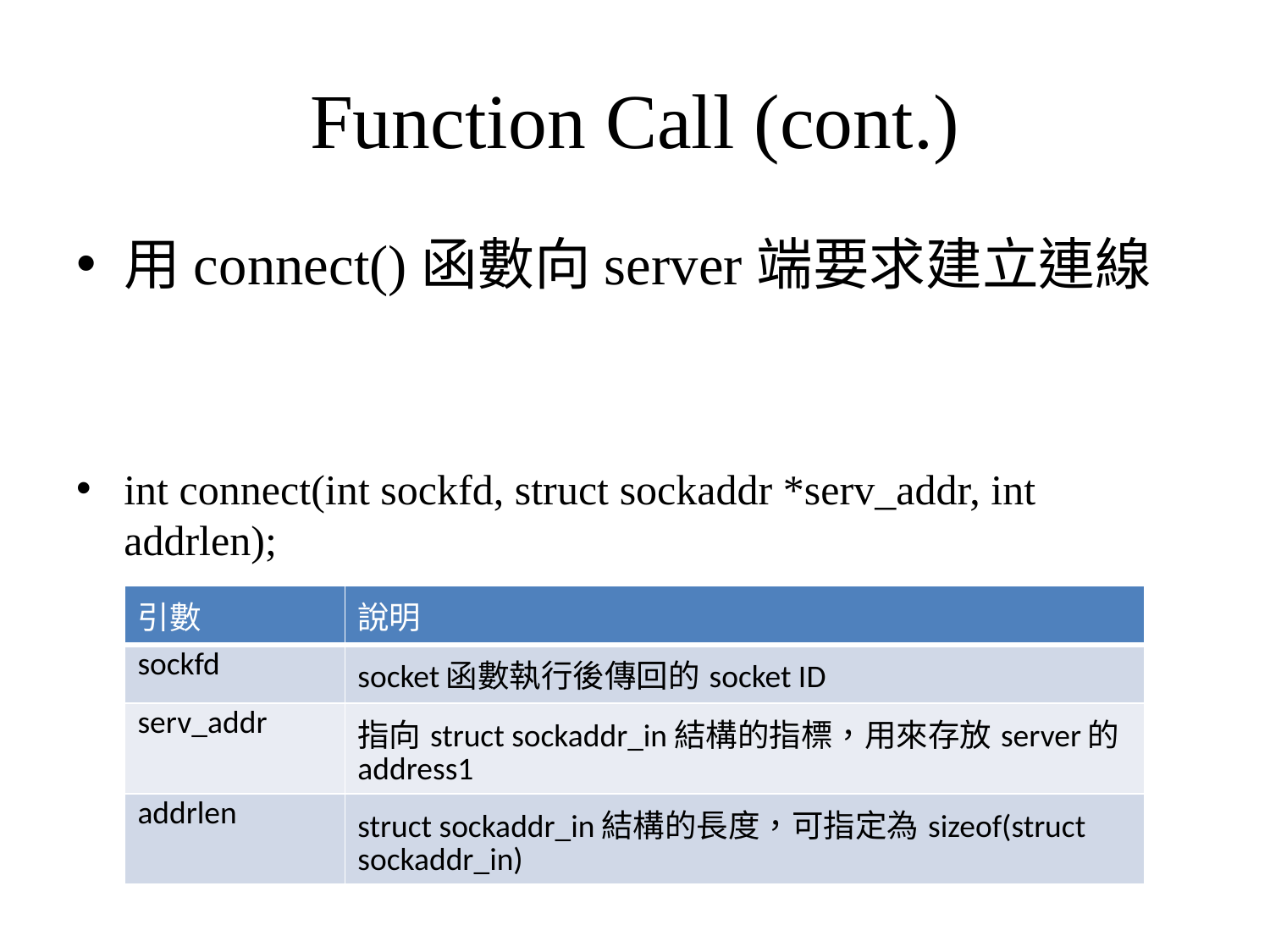

# Function Call (cont.)
用connect()函數向server端要求建立連線

int connect(int sockfd, struct sockaddr *serv_addr, int addrlen);
| 引數 | 說明 |
| --- | --- |
| sockfd | socket函數執行後傳回的socket ID |
| serv\_addr | 指向struct sockaddr\_in結構的指標，用來存放server的address1 |
| addrlen | struct sockaddr\_in結構的長度，可指定為sizeof(struct sockaddr\_in) |